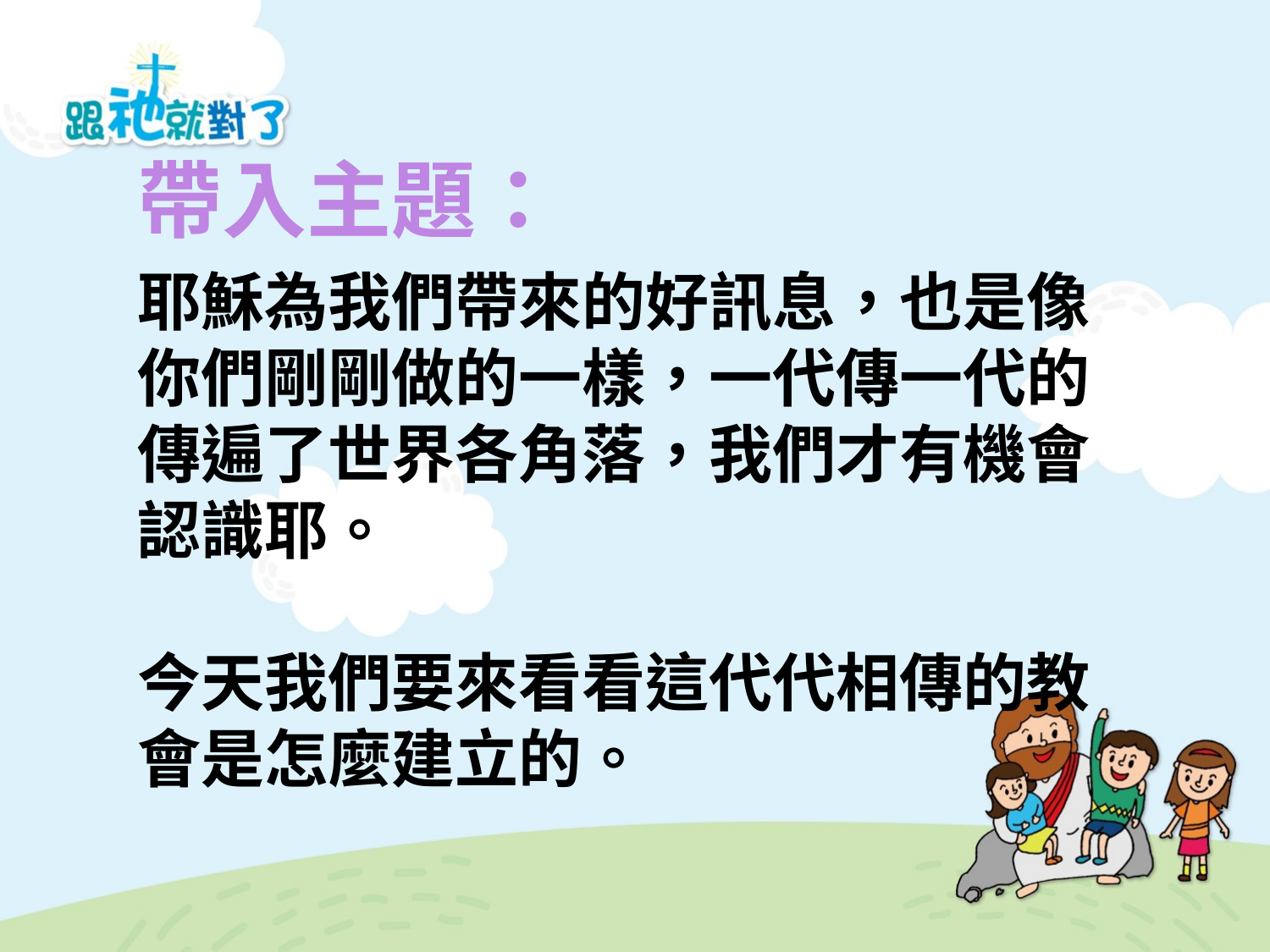

帶入主題：
耶穌為我們帶來的好訊息，也是像你們剛剛做的一樣，一代傳一代的傳遍了世界各角落，我們才有機會認識耶。

今天我們要來看看這代代相傳的教會是怎麼建立的。